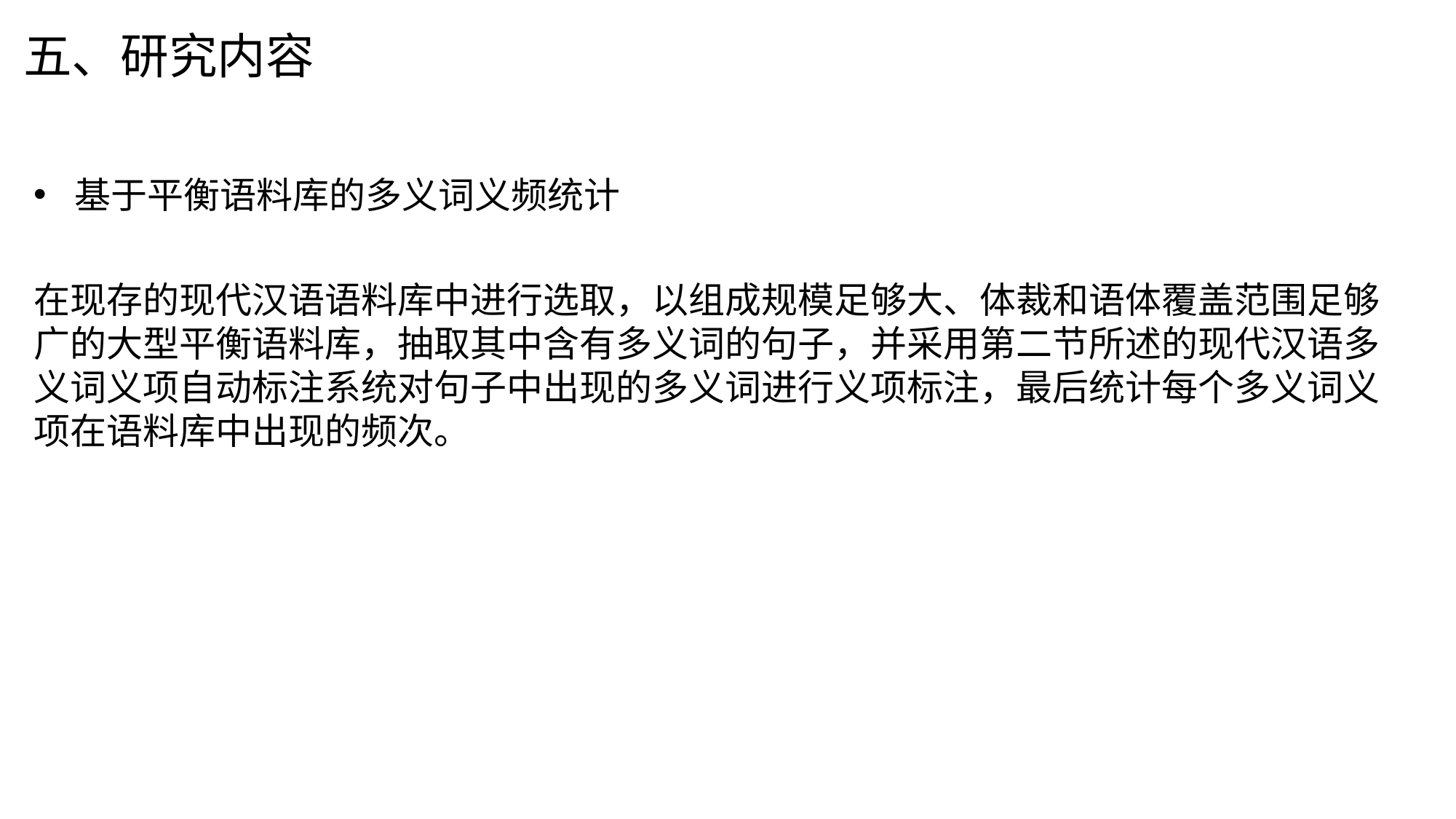

五、研究内容
基于平衡语料库的多义词义频统计
在现存的现代汉语语料库中进行选取，以组成规模足够大、体裁和语体覆盖范围足够广的大型平衡语料库，抽取其中含有多义词的句子，并采用第二节所述的现代汉语多义词义项自动标注系统对句子中出现的多义词进行义项标注，最后统计每个多义词义项在语料库中出现的频次。